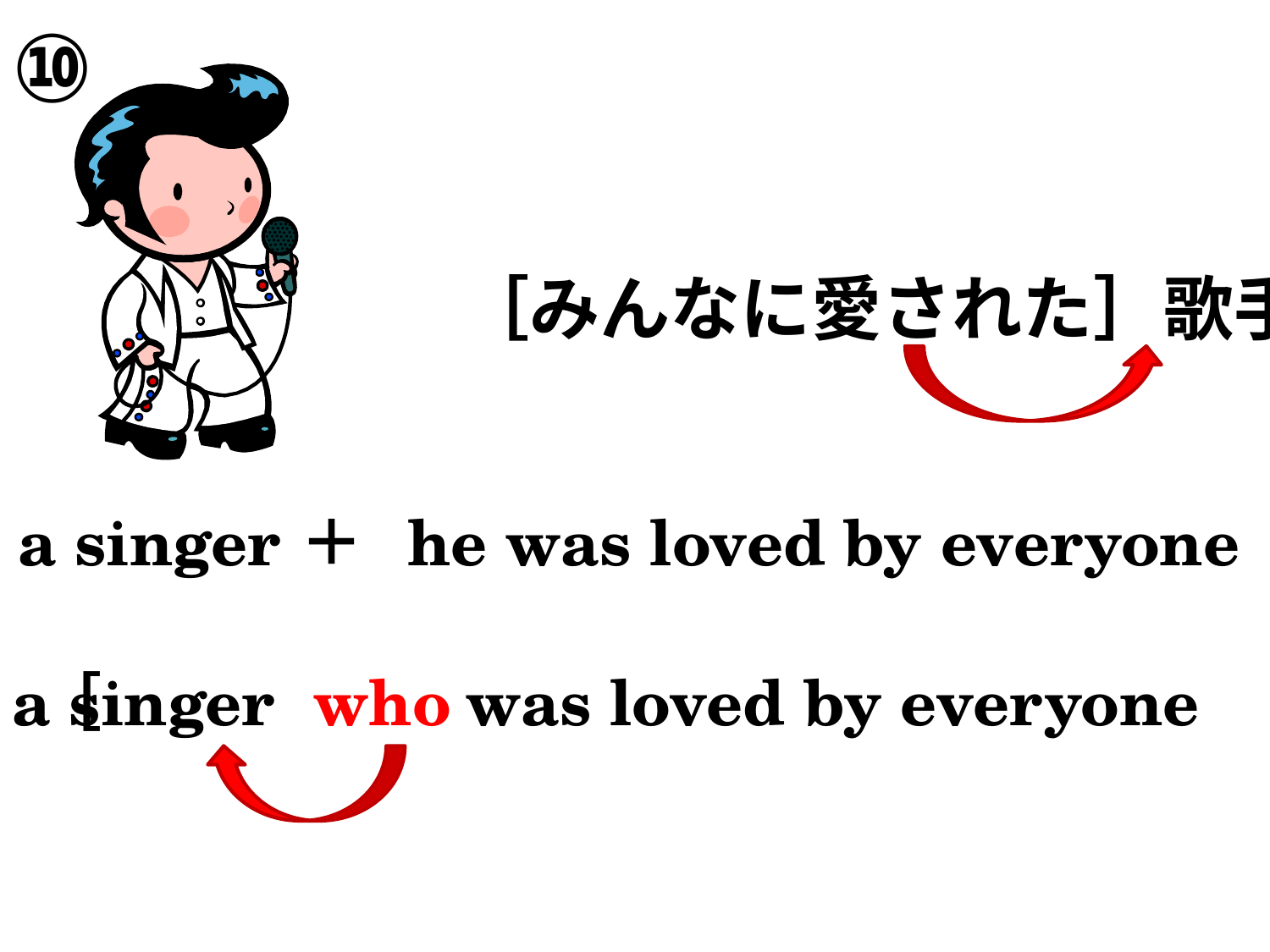

⑩

［みんなに愛された］歌手
a singer
＋
he was loved by everyone
 a singer
［　　　　　　　　　　　　　　　　　　　　　］
who
was loved by everyone